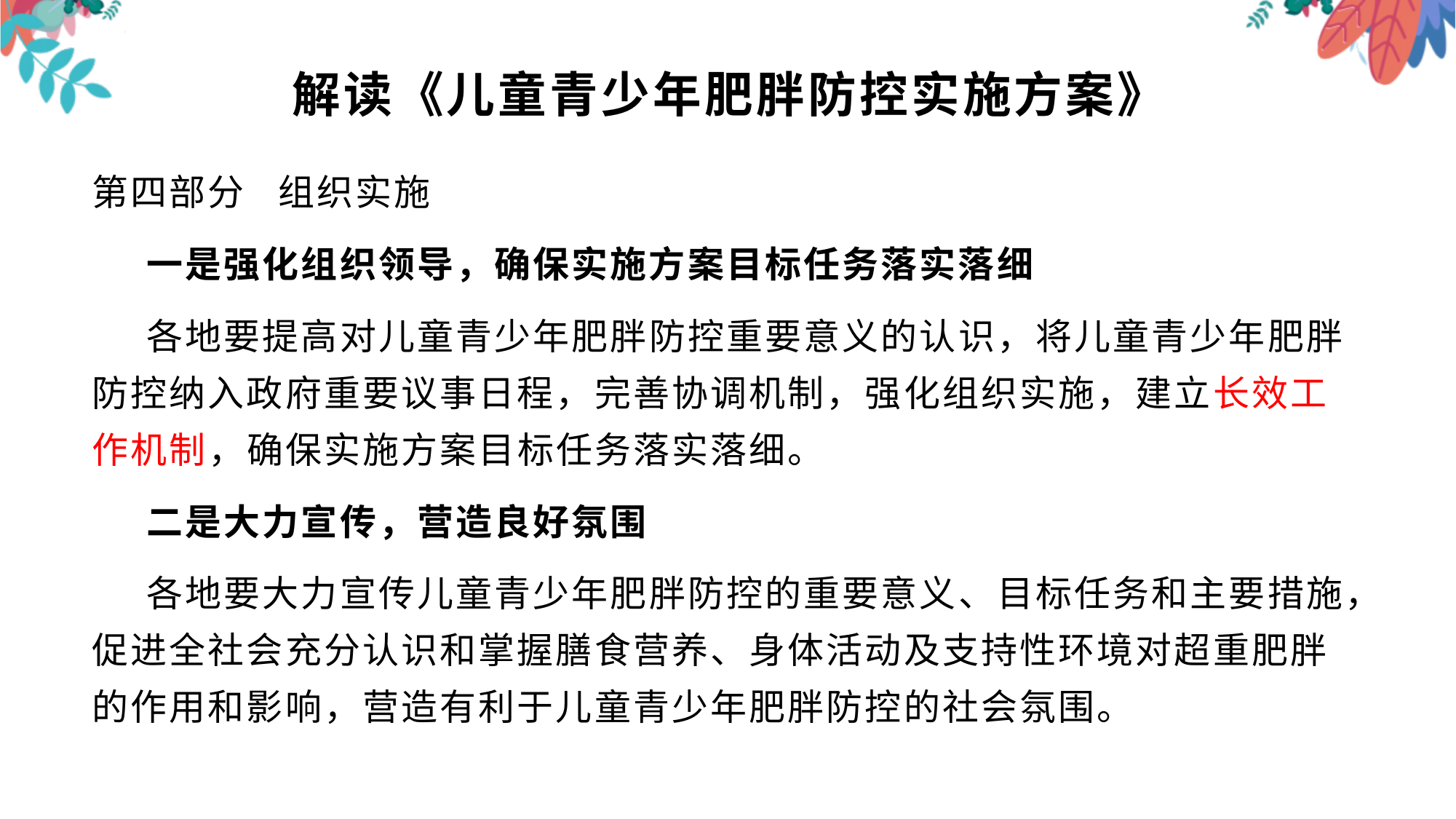

# 解读《儿童青少年肥胖防控实施方案》
第四部分   组织实施
一是强化组织领导，确保实施方案目标任务落实落细
各地要提高对儿童青少年肥胖防控重要意义的认识，将儿童青少年肥胖防控纳入政府重要议事日程，完善协调机制，强化组织实施，建立长效工作机制，确保实施方案目标任务落实落细。
二是大力宣传，营造良好氛围
各地要大力宣传儿童青少年肥胖防控的重要意义、目标任务和主要措施，促进全社会充分认识和掌握膳食营养、身体活动及支持性环境对超重肥胖的作用和影响，营造有利于儿童青少年肥胖防控的社会氛围。